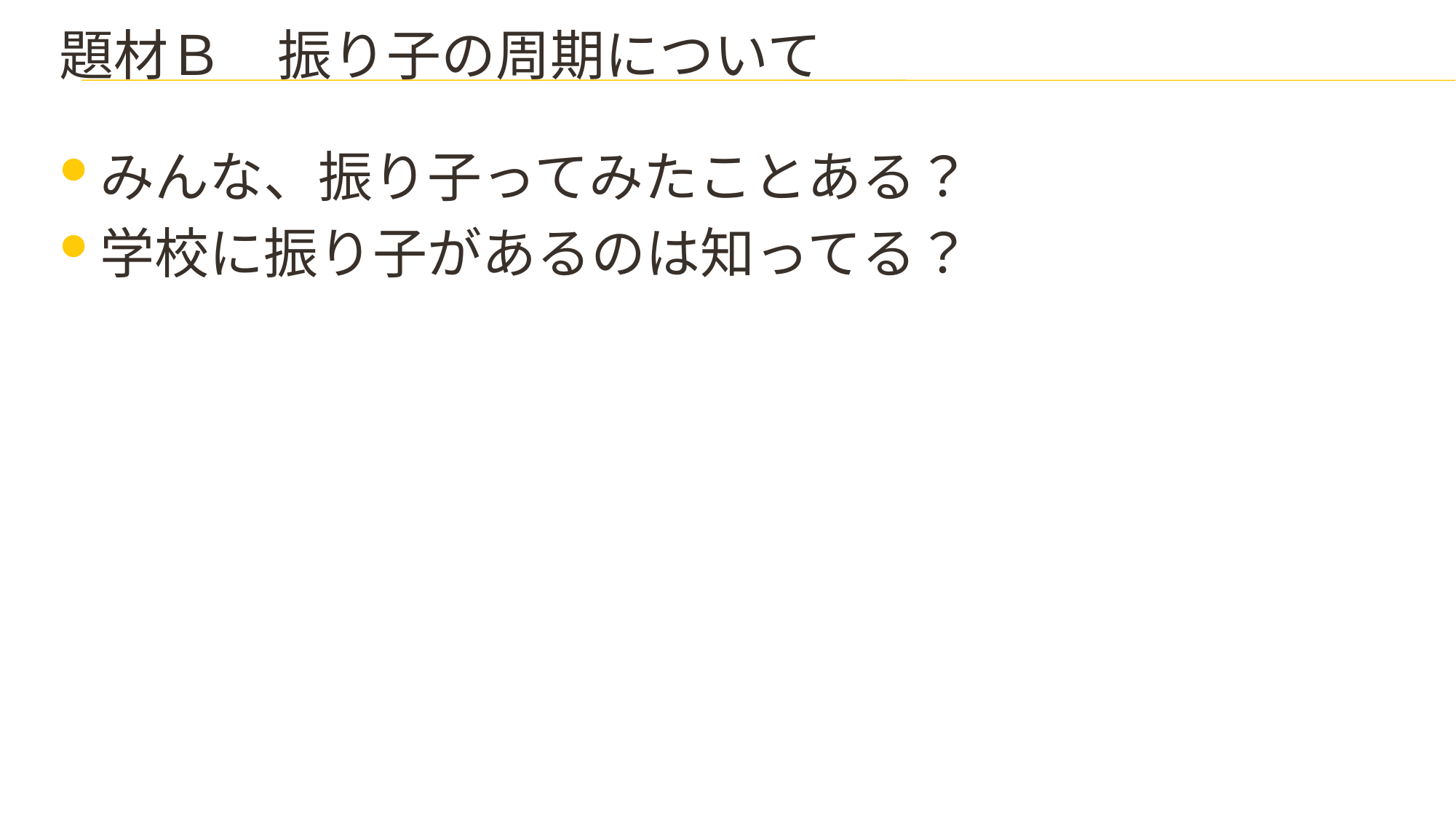

# 題材Ｂ　振り子の周期について
みんな、振り子ってみたことある？
学校に振り子があるのは知ってる？